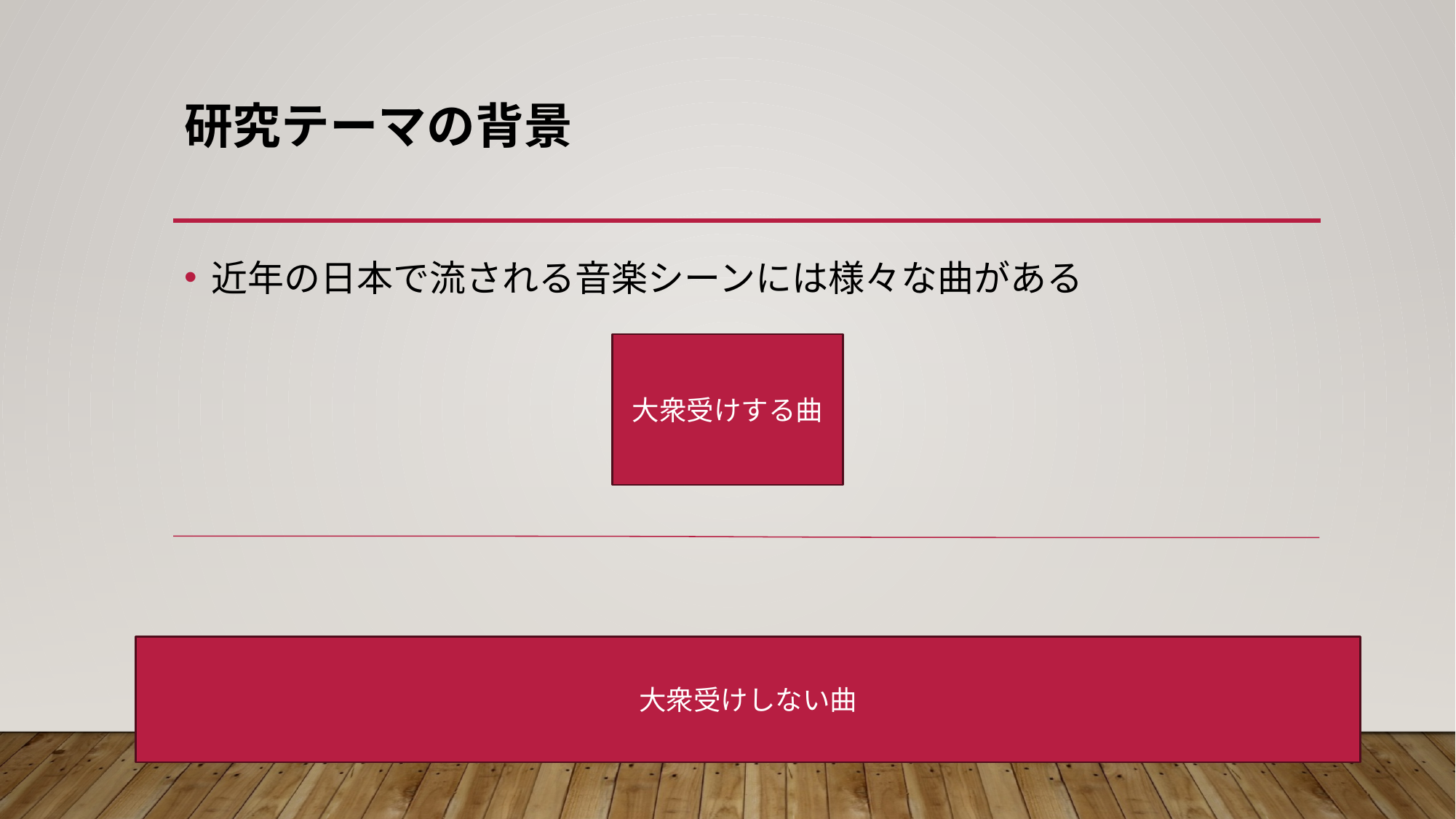

# 研究テーマの背景
近年の日本で流される音楽シーンには様々な曲がある
大衆受けする曲
大衆受けしない曲